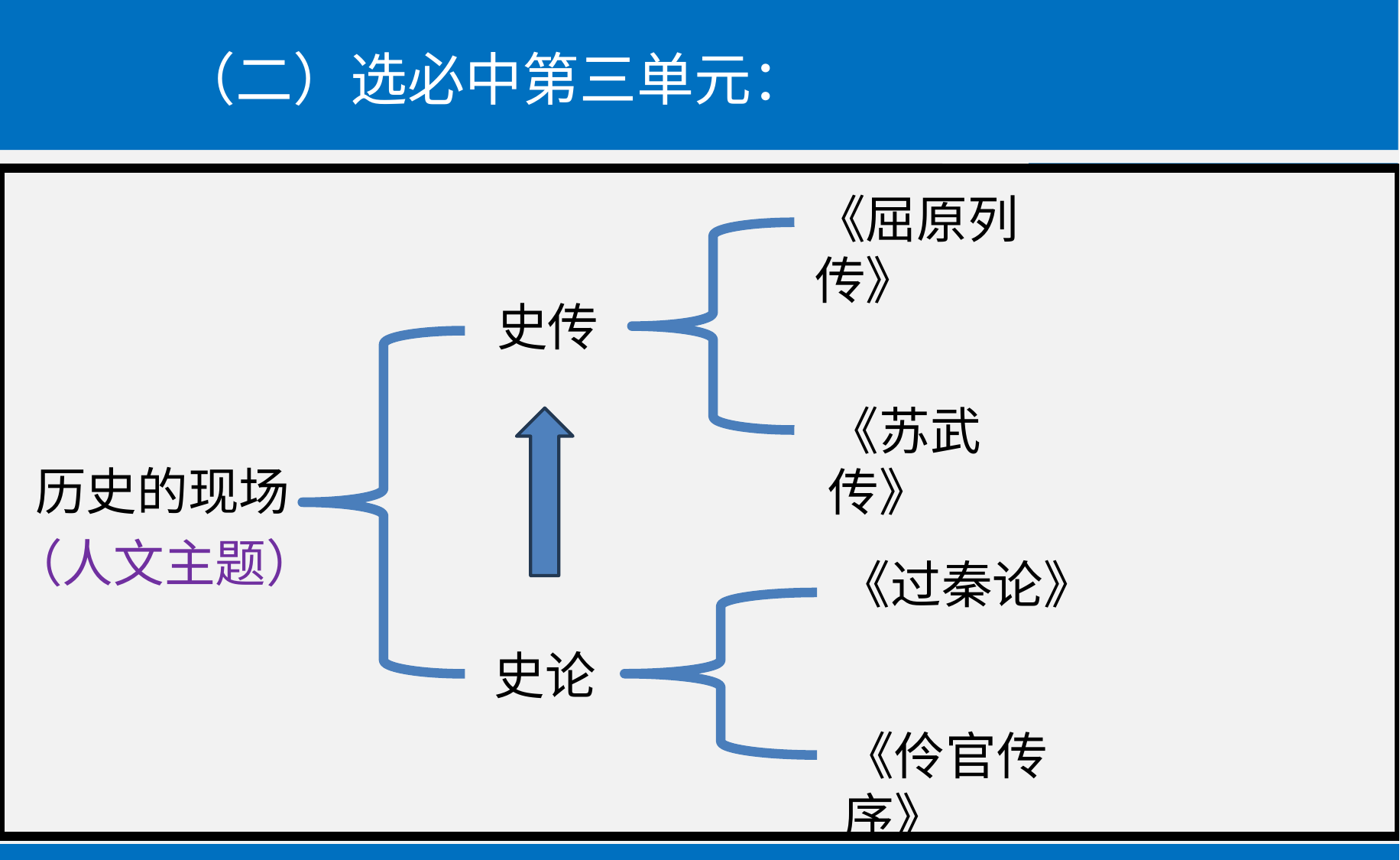

# （二）选必中第三单元：

 历史的现场
（人文主题）

《屈原列传》

史传

《苏武传》

《过秦论》

史论
《伶官传序》